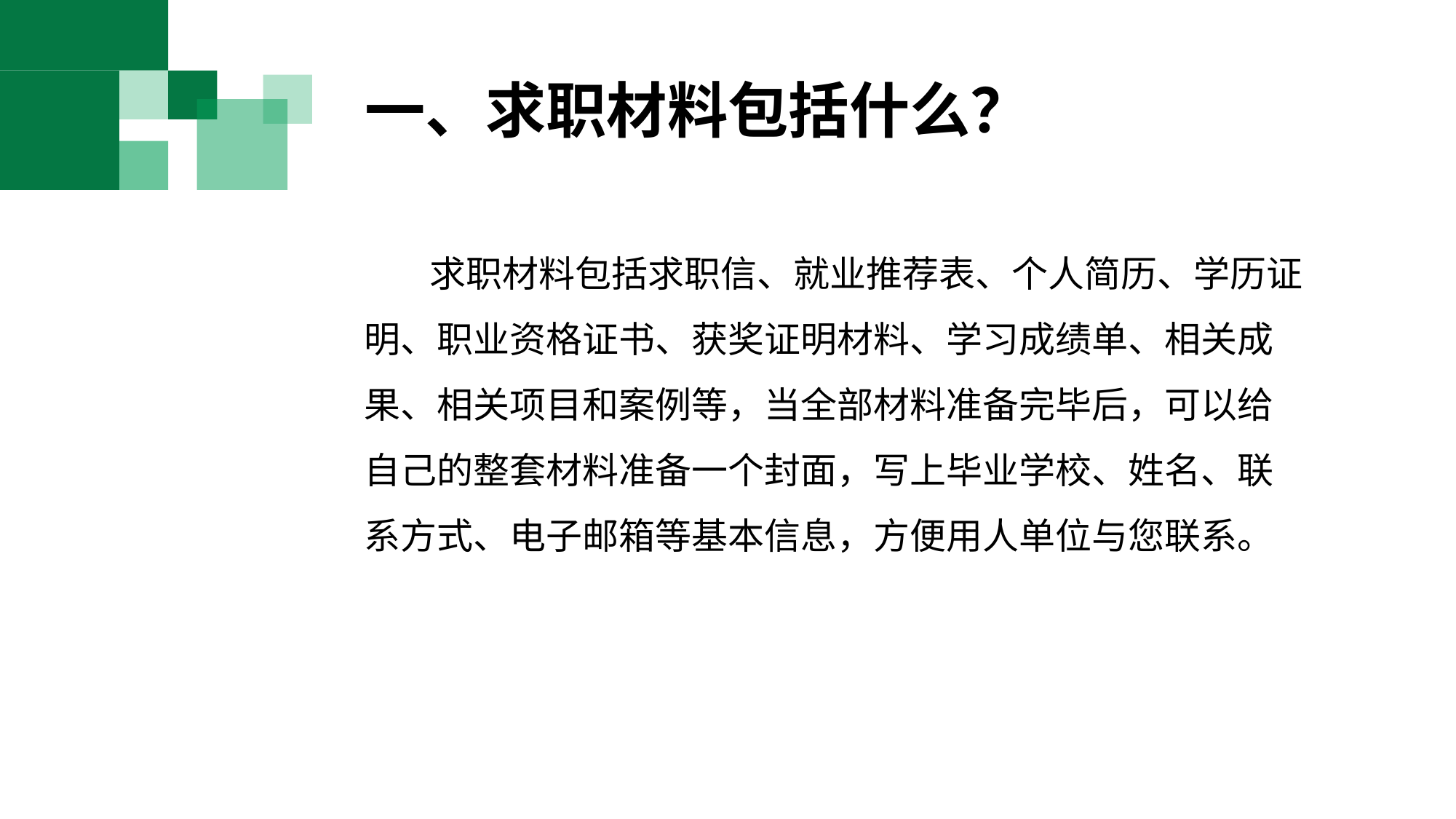

一、求职材料包括什么？

   求职材料包括求职信、就业推荐表、个人简历、学历证明、职业资格证书、获奖证明材料、学习成绩单、相关成果、相关项目和案例等，当全部材料准备完毕后，可以给自己的整套材料准备一个封面，写上毕业学校、姓名、联系方式、电子邮箱等基本信息，方便用人单位与您联系。